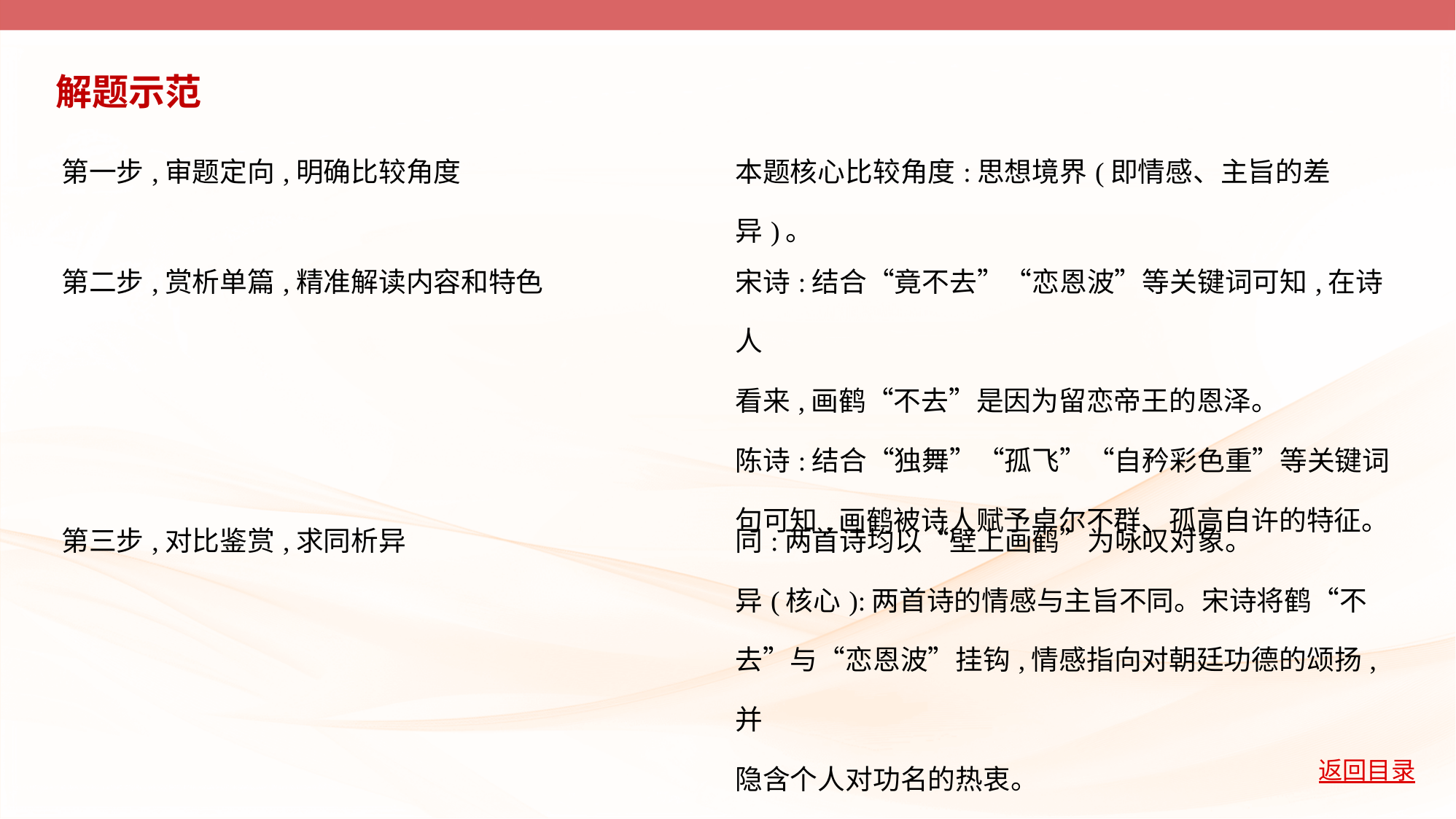

解题示范
| 第一步,审题定向,明确比较角度 | 本题核心比较角度:思想境界(即情感、主旨的差异)。 |
| --- | --- |
| 第二步,赏析单篇,精准解读内容和特色 | 宋诗:结合“竟不去”“恋恩波”等关键词可知,在诗人 看来,画鹤“不去”是因为留恋帝王的恩泽。 陈诗:结合“独舞”“孤飞”“自矜彩色重”等关键词 句可知,画鹤被诗人赋予卓尔不群、孤高自许的特征。 |
| 第三步,对比鉴赏,求同析异 | 同:两首诗均以“壁上画鹤”为咏叹对象。 异(核心):两首诗的情感与主旨不同。宋诗将鹤“不 去”与“恋恩波”挂钩,情感指向对朝廷功德的颂扬,并 隐含个人对功名的热衷。 陈诗强调鹤的“独舞”“孤飞”与“自矜”,情感指向 对孤高耿介人格的赞美,境界超脱世俗。 |